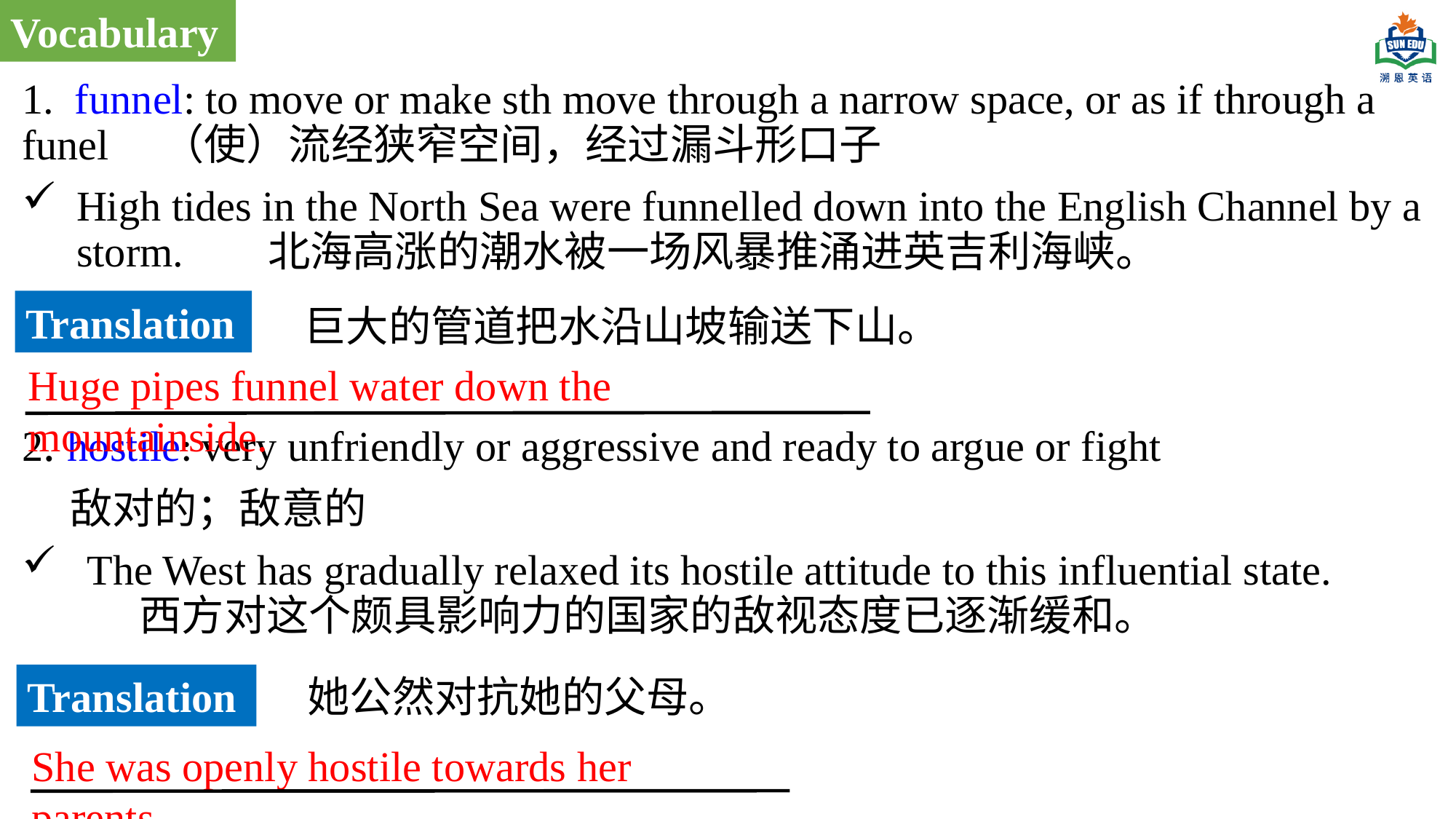

Vocabulary
1.  funnel: to move or make sth move through a narrow space, or as if through a funel    （使）流经狭窄空间，经过漏斗形口子
High tides in the North Sea were funnelled down into the English Channel by a storm.       北海高涨的潮水被一场风暴推涌进英吉利海峡。

2. hostile: very unfriendly or aggressive and ready to argue or fight
    敌对的；敌意的
 The West has gradually relaxed its hostile attitude to this influential state.              西方对这个颇具影响力的国家的敌视态度已逐渐缓和。
Translation
巨大的管道把水沿山坡输送下山。
Huge pipes funnel water down the mountainside.
Translation
她公然对抗她的父母。
She was openly hostile towards her parents.